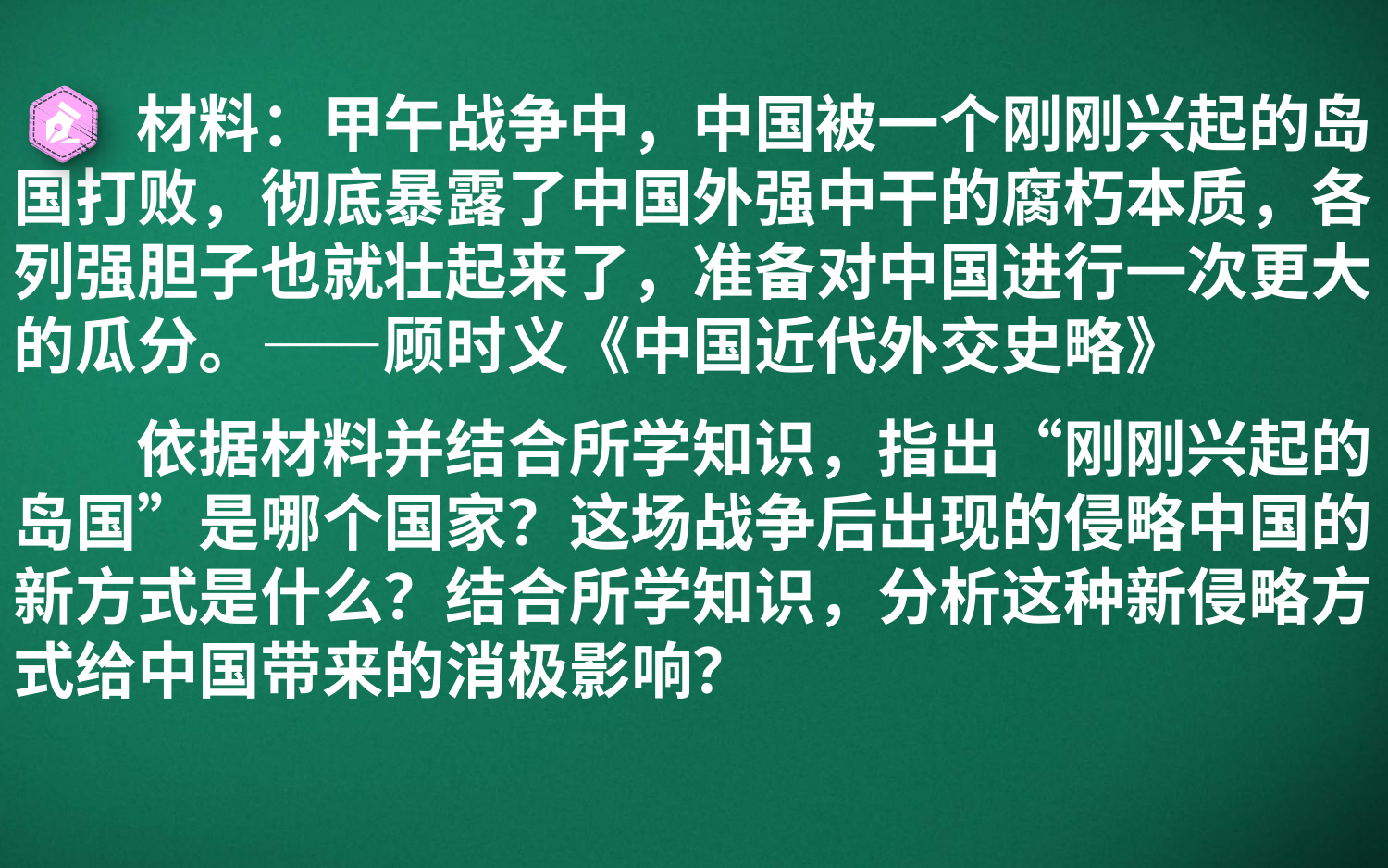

材料：甲午战争中，中国被一个刚刚兴起的岛国打败，彻底暴露了中国外强中干的腐朽本质，各列强胆子也就壮起来了，准备对中国进行一次更大的瓜分。——顾时义《中国近代外交史略》
依据材料并结合所学知识，指出“刚刚兴起的岛国”是哪个国家？这场战争后出现的侵略中国的新方式是什么？结合所学知识，分析这种新侵略方式给中国带来的消极影响？